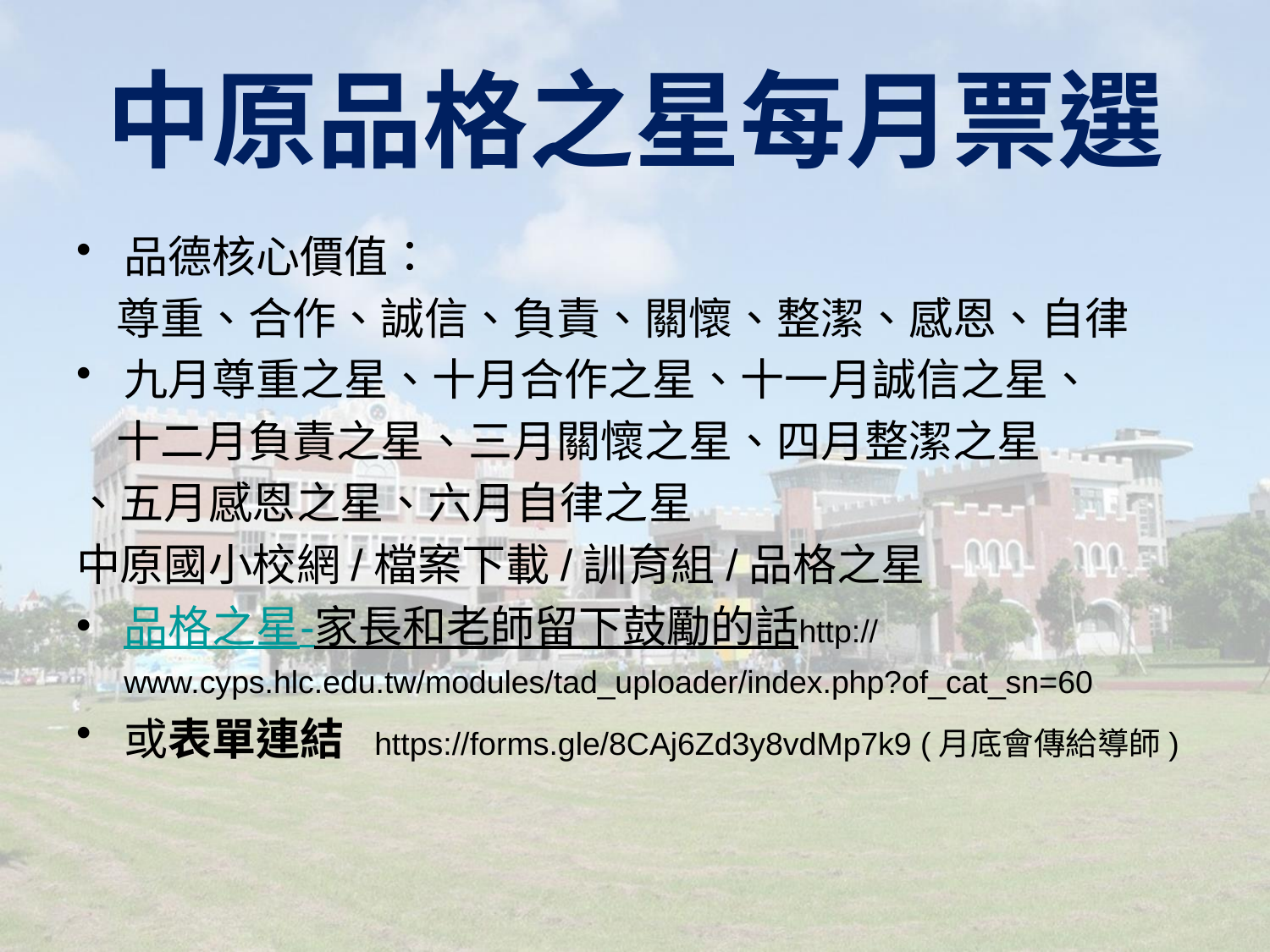

# 中原品格之星每月票選
品德核心價值：
   尊重、合作、誠信、負責、關懷、整潔、感恩、自律
九月尊重之星、十月合作之星、十一月誠信之星、
   十二月負責之星、三月關懷之星、四月整潔之星
、五月感恩之星、六月自律之星
中原國小校網/檔案下載/訓育組/品格之星
品格之星-家長和老師留下鼓勵的話http://www.cyps.hlc.edu.tw/modules/tad_uploader/index.php?of_cat_sn=60
或表單連結  https://forms.gle/8CAj6Zd3y8vdMp7k9 (月底會傳給導師)